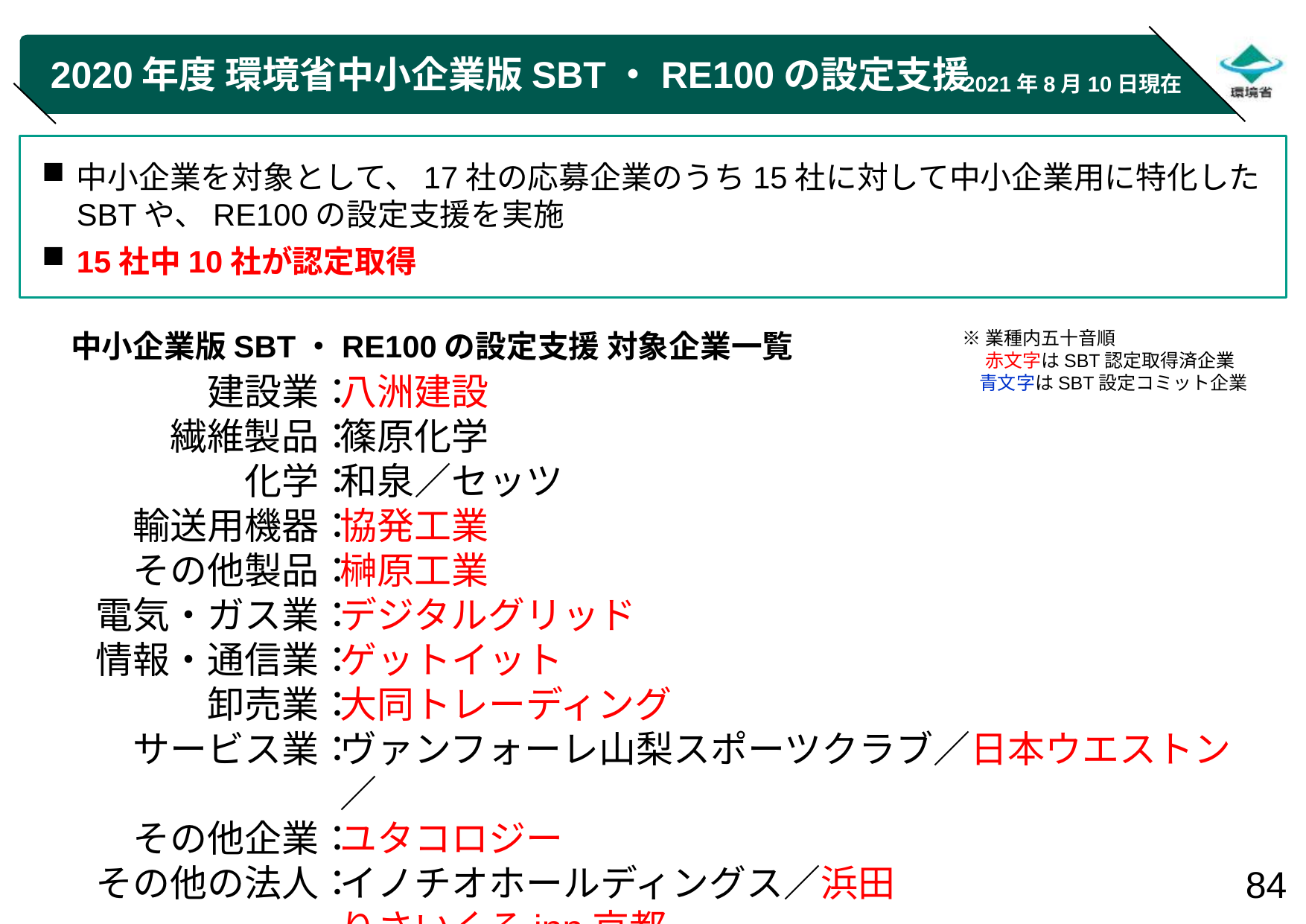

# 2020年度 環境省中小企業版SBT・RE100の設定支援
2021年8月10日現在
中小企業を対象として、17社の応募企業のうち15社に対して中小企業用に特化したSBTや、RE100の設定支援を実施
15社中10社が認定取得
中小企業版SBT・RE100の設定支援 対象企業一覧
※業種内五十音順
　 赤文字はSBT認定取得済企業
   青文字はSBT設定コミット企業
建設業：
繊維製品：
化学：
輸送用機器：
その他製品：
電気・ガス業：
情報・通信業：
卸売業：
サービス業：

その他企業：
その他の法人：
八洲建設
篠原化学
和泉／セッツ
協発工業
榊原工業
デジタルグリッド
ゲットイット
大同トレーディング
ヴァンフォーレ山梨スポーツクラブ／日本ウエストン／
ユタコロジー
イノチオホールディングス／浜田
りさいくるinn京都